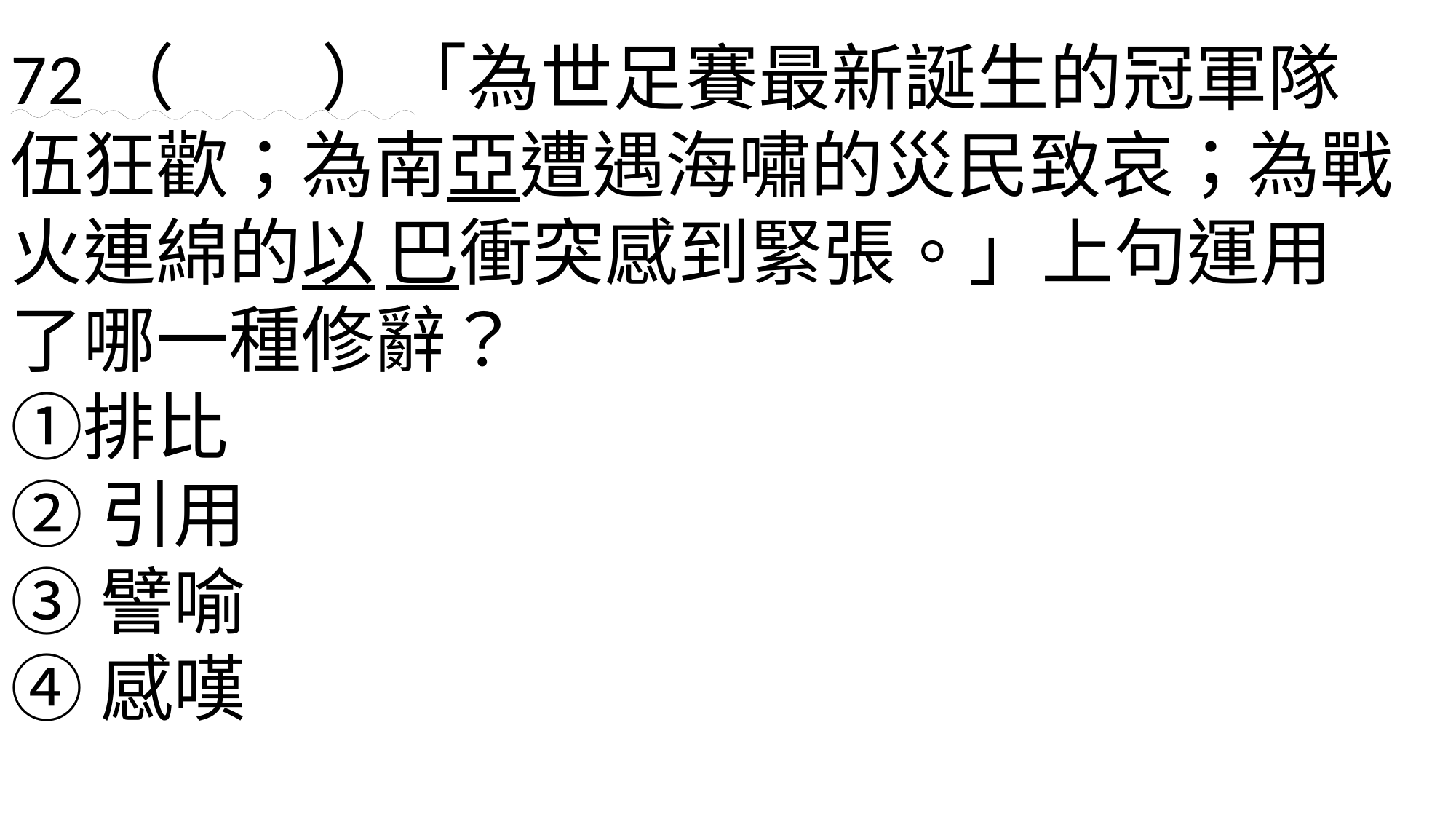

72（         ）「為世足賽最新誕生的冠軍隊伍狂歡；為南亞遭遇海嘯的災民致哀；為戰火連綿的以　巴衝突感到緊張。」上句運用了哪一種修辭？　
①排比
②引用
③譬喻
④感嘆